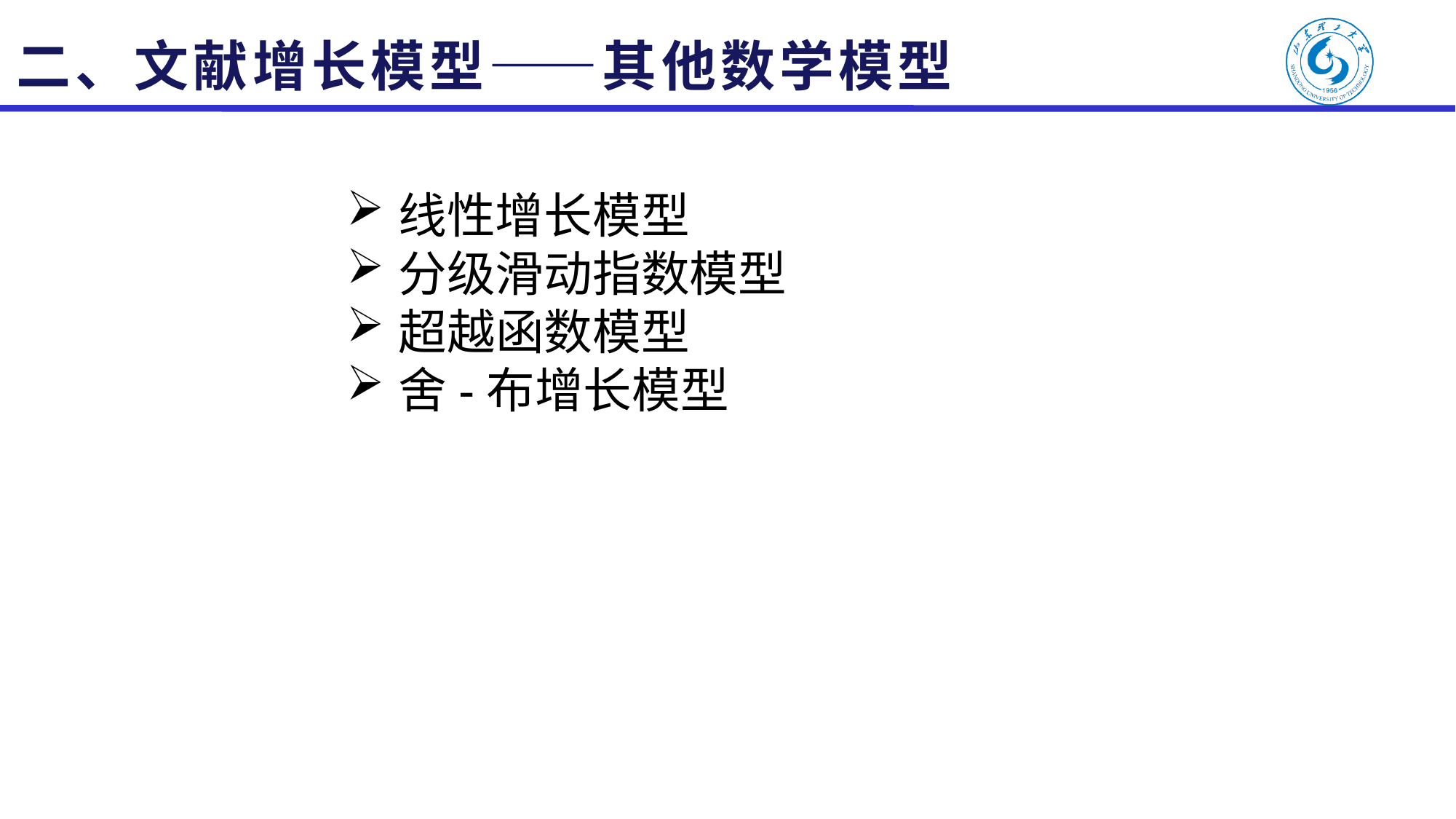

# 二、文献增长模型——其他数学模型
线性增长模型
分级滑动指数模型
超越函数模型
舍-布增长模型